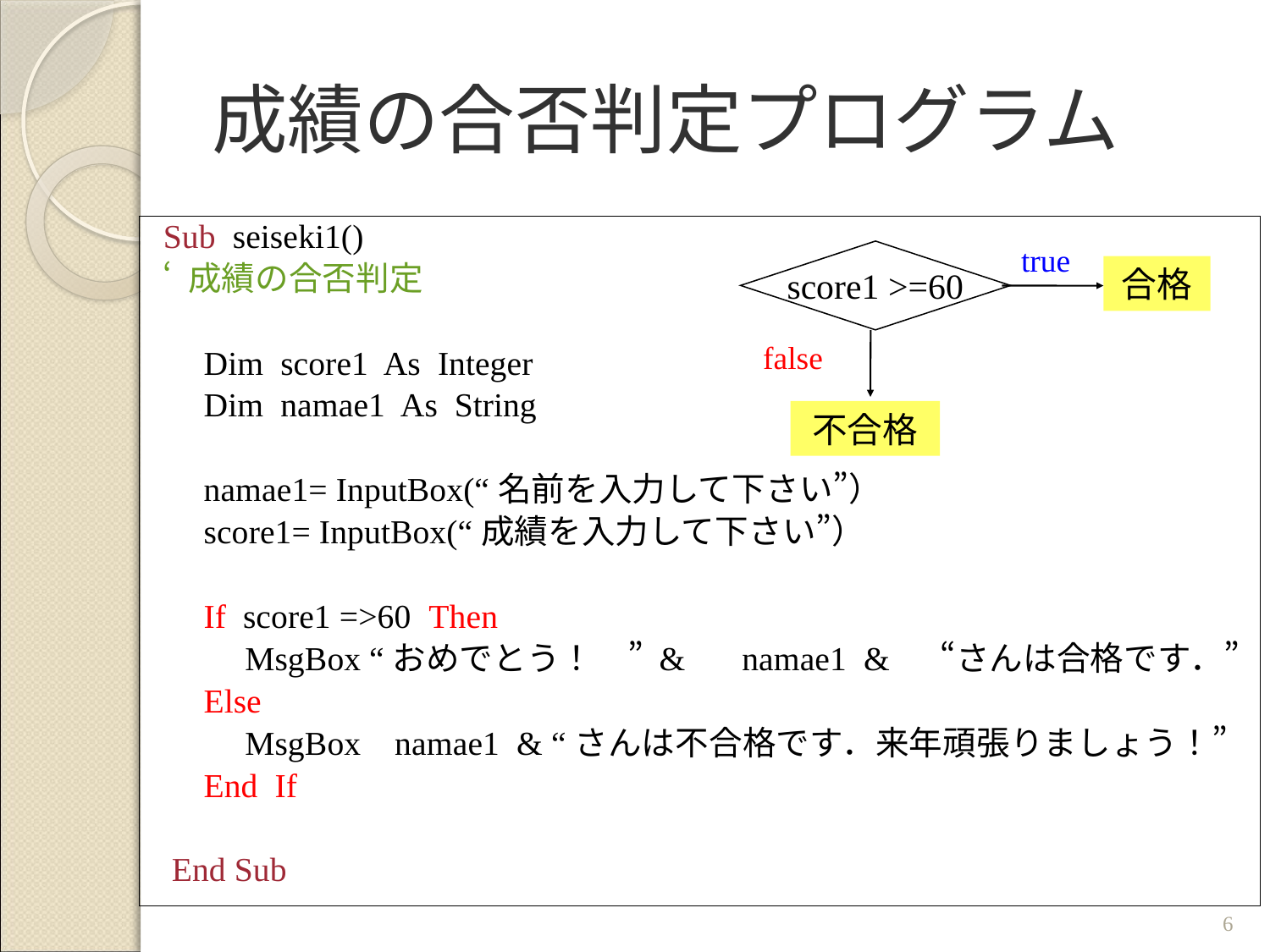

# 成績の合否判定プログラム
Sub  seiseki1()
‘ 成績の合否判定

	Dim  score1  As  Integer
	Dim  namae1  As  String

 	namae1= InputBox(“名前を入力して下さい”）
    	score1= InputBox(“成績を入力して下さい”）

	If  score1 =>60  Then
	　MsgBox “おめでとう！　” &　 namae1  & 　“さんは合格です．”
	Else
    	　MsgBox    namae1  & “さんは不合格です．来年頑張りましょう！”
	End  If

 End Sub
true
score1 >=60
合格

false

不合格
6